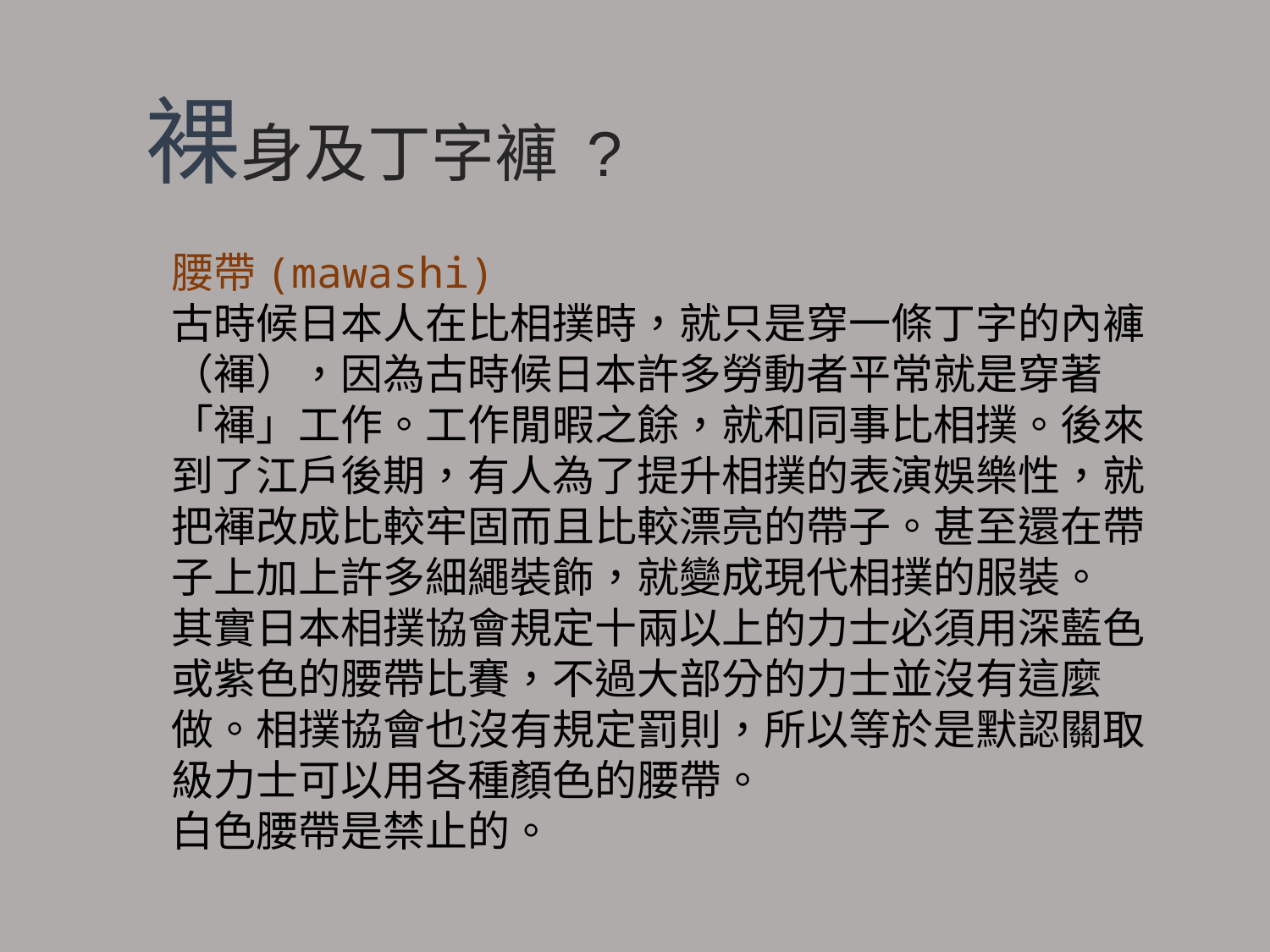

裸身及丁字褲 ?
腰帶(mawashi)
古時候日本人在比相撲時，就只是穿一條丁字的內褲（褌），因為古時候日本許多勞動者平常就是穿著「褌」工作。工作閒暇之餘，就和同事比相撲。後來到了江戶後期，有人為了提升相撲的表演娛樂性，就把褌改成比較牢固而且比較漂亮的帶子。甚至還在帶子上加上許多細繩裝飾，就變成現代相撲的服裝。
其實日本相撲協會規定十兩以上的力士必須用深藍色或紫色的腰帶比賽，不過大部分的力士並沒有這麼做。相撲協會也沒有規定罰則，所以等於是默認關取級力士可以用各種顏色的腰帶。
白色腰帶是禁止的。